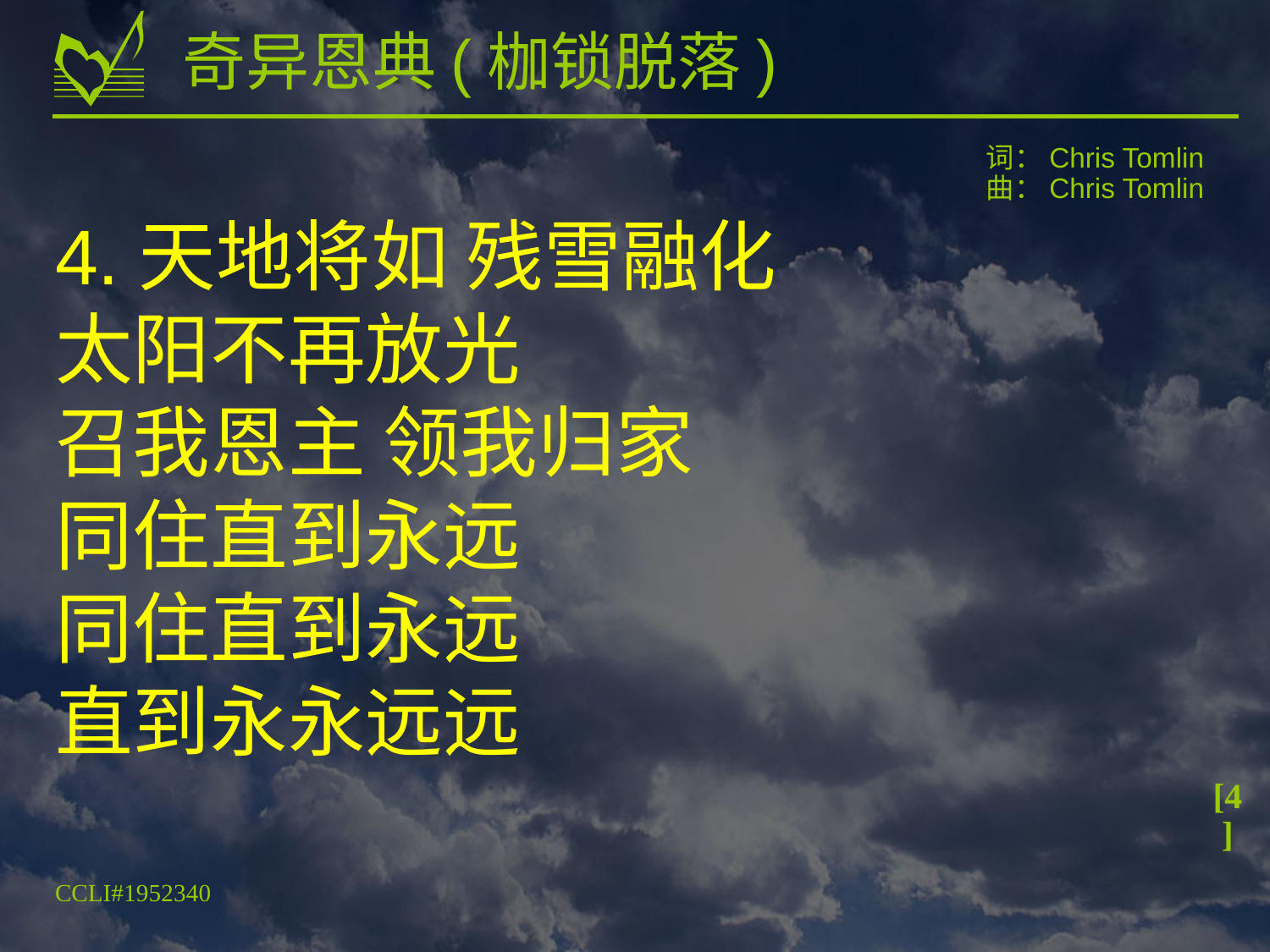

# 奇异恩典(枷锁脱落)
词：Chris Tomlin
曲：Chris Tomlin
4.天地将如 残雪融化
太阳不再放光
召我恩主 领我归家
同住直到永远
同住直到永远
直到永永远远
[4]
CCLI#1952340